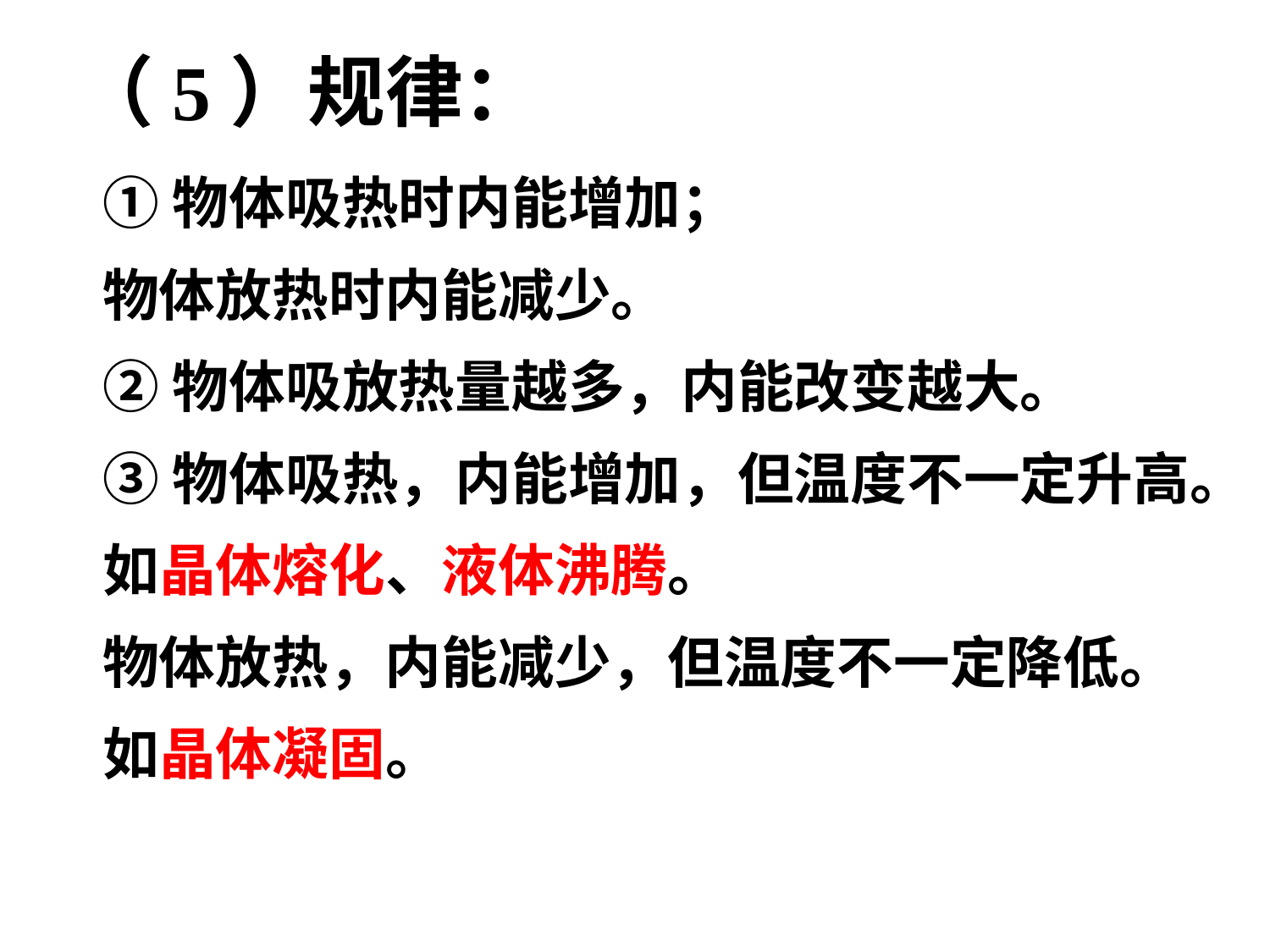

# （5）规律：
①物体吸热时内能增加；
物体放热时内能减少。
②物体吸放热量越多，内能改变越大。
③物体吸热，内能增加，但温度不一定升高。
如晶体熔化、液体沸腾。
物体放热，内能减少，但温度不一定降低。
如晶体凝固。